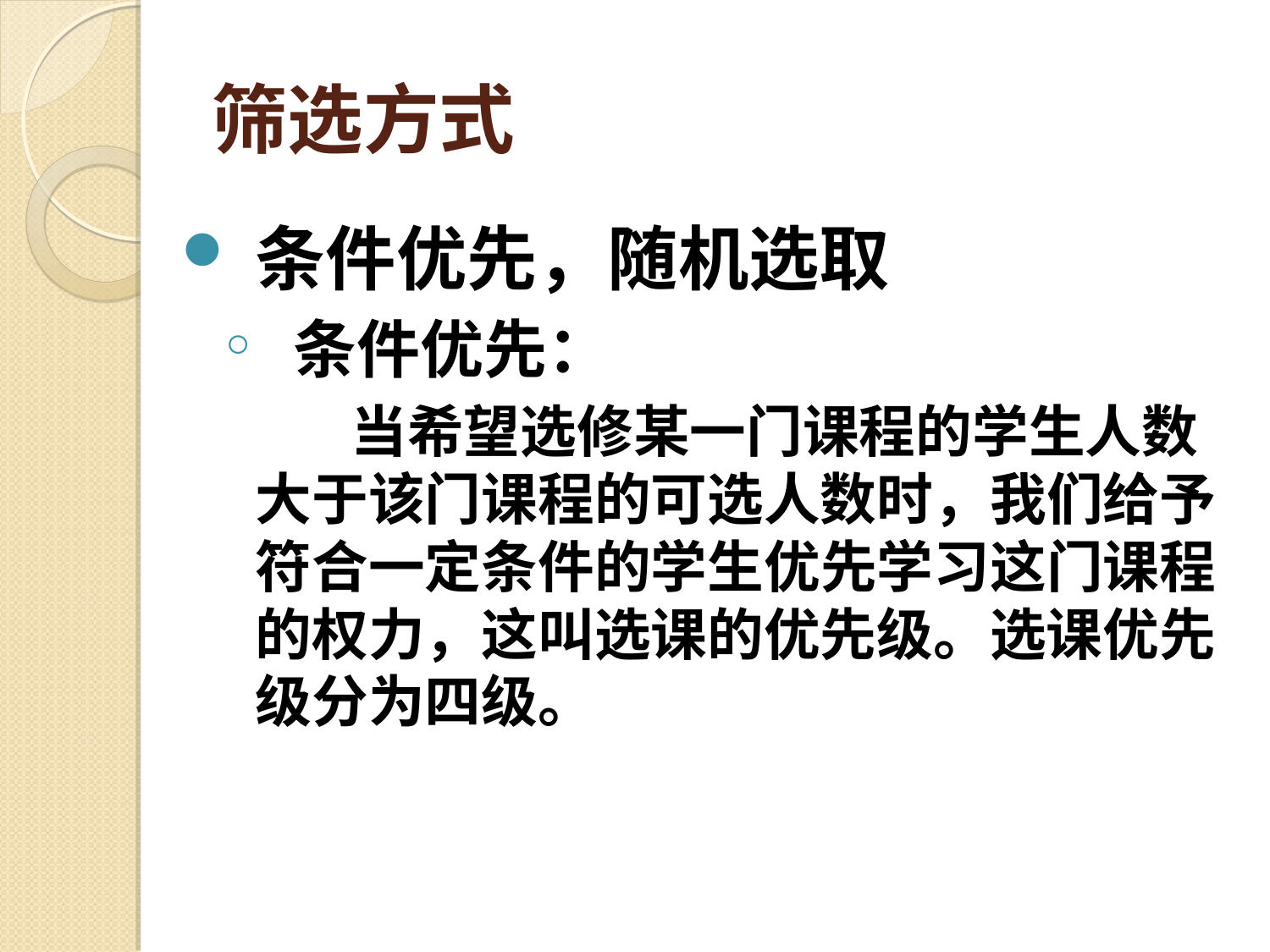

筛选方式
条件优先，随机选取
条件优先：
　　　当希望选修某一门课程的学生人数大于该门课程的可选人数时，我们给予符合一定条件的学生优先学习这门课程的权力，这叫选课的优先级。选课优先级分为四级。